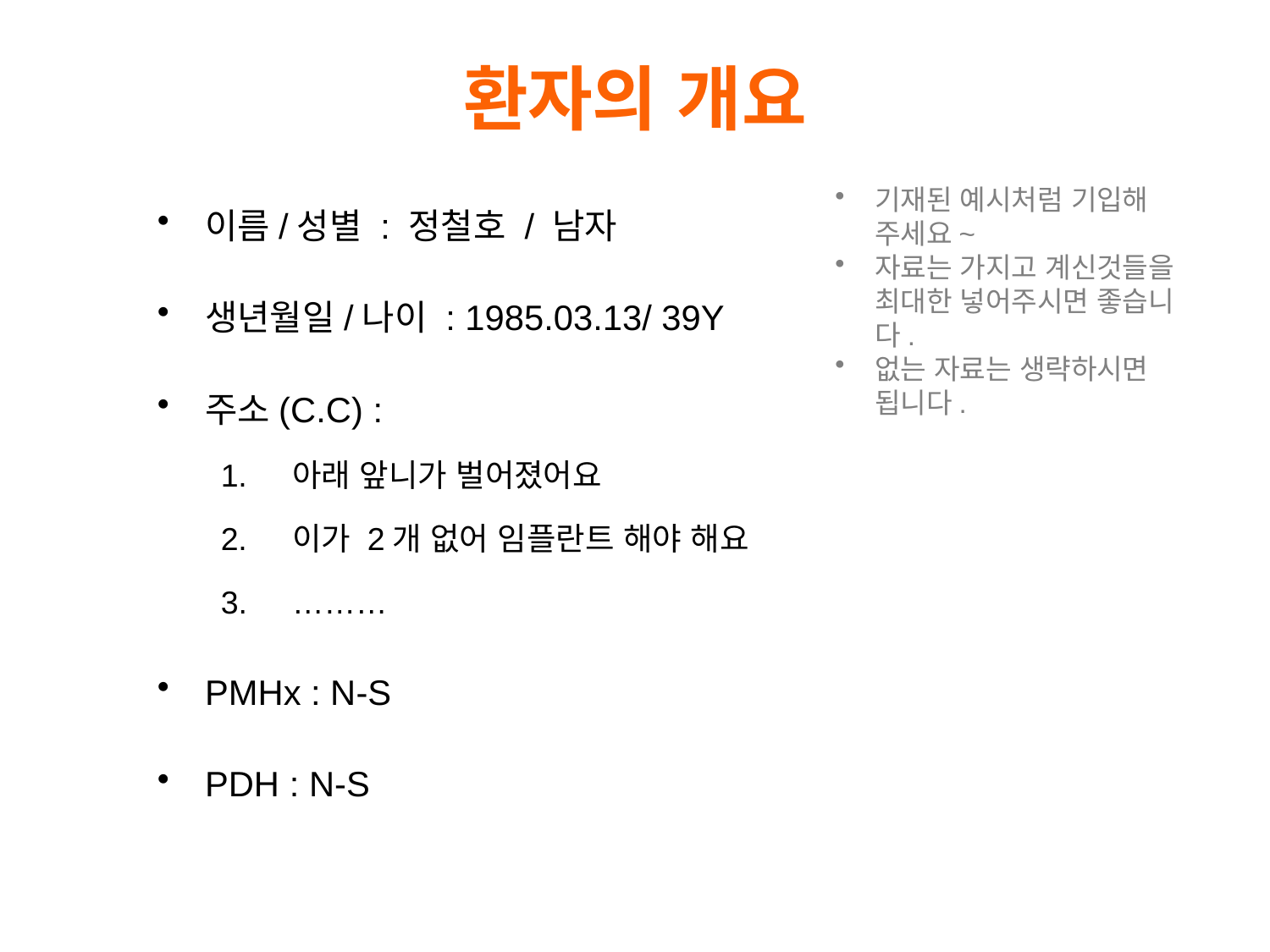

환자의 개요
기재된 예시처럼 기입해 주세요~
자료는 가지고 계신것들을 최대한 넣어주시면 좋습니다.
없는 자료는 생략하시면 됩니다.
이름/성별 : 정철호 / 남자

생년월일/나이 : 1985.03.13/ 39Y

주소(C.C) :
아래 앞니가 벌어졌어요
이가 2개 없어 임플란트 해야 해요
………

PMHx : N-S

PDH : N-S